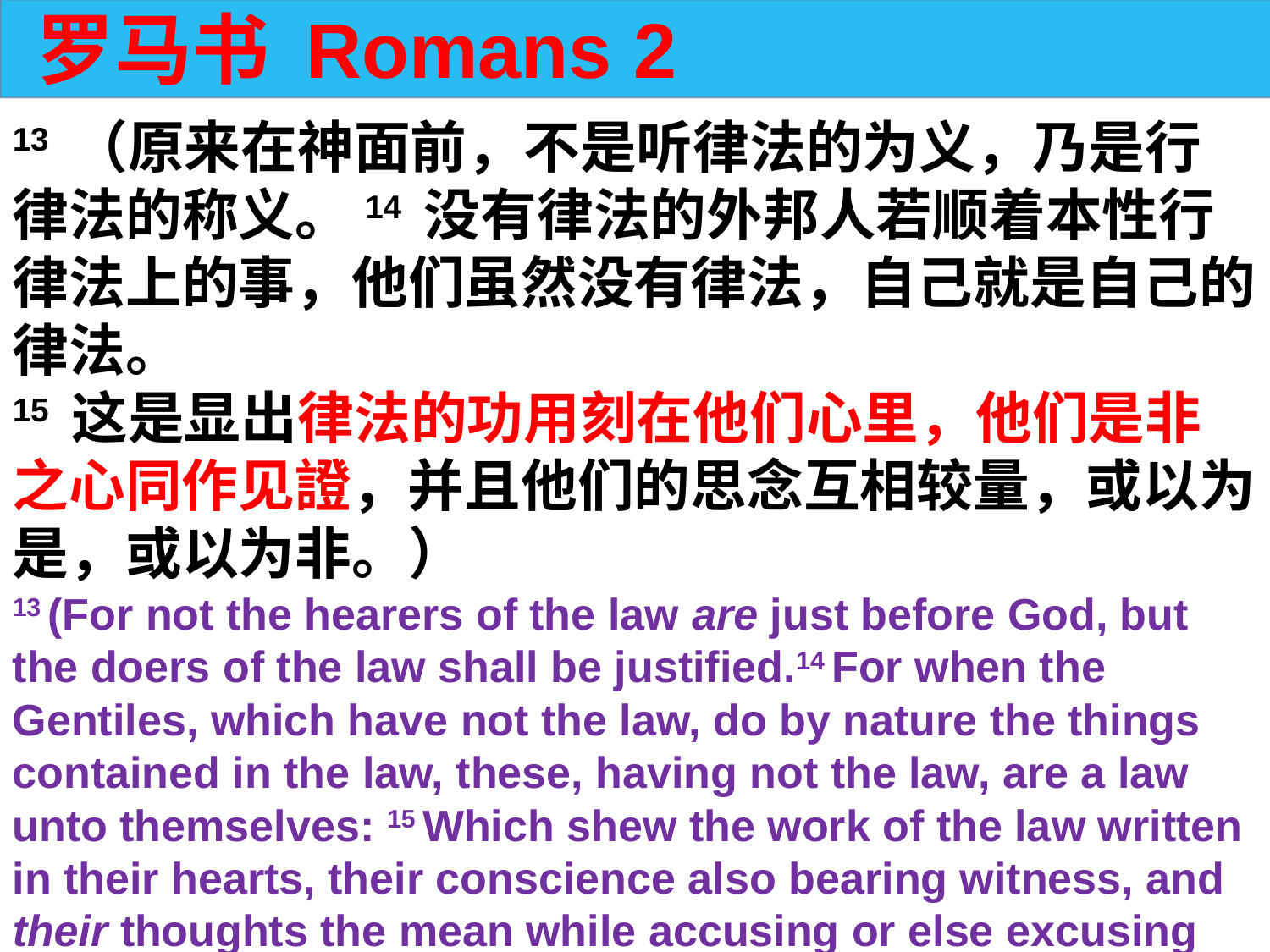

罗马书 Romans 2
13 （原来在神面前，不是听律法的为义，乃是行律法的称义。14 没有律法的外邦人若顺着本性行律法上的事，他们虽然没有律法，自己就是自己的律法。
15 这是显出律法的功用刻在他们心里，他们是非之心同作见證，并且他们的思念互相较量，或以为是，或以为非。）
13 (For not the hearers of the law are just before God, but the doers of the law shall be justified.14 For when the Gentiles, which have not the law, do by nature the things contained in the law, these, having not the law, are a law unto themselves: 15 Which shew the work of the law written in their hearts, their conscience also bearing witness, and their thoughts the mean while accusing or else excusing one another;)